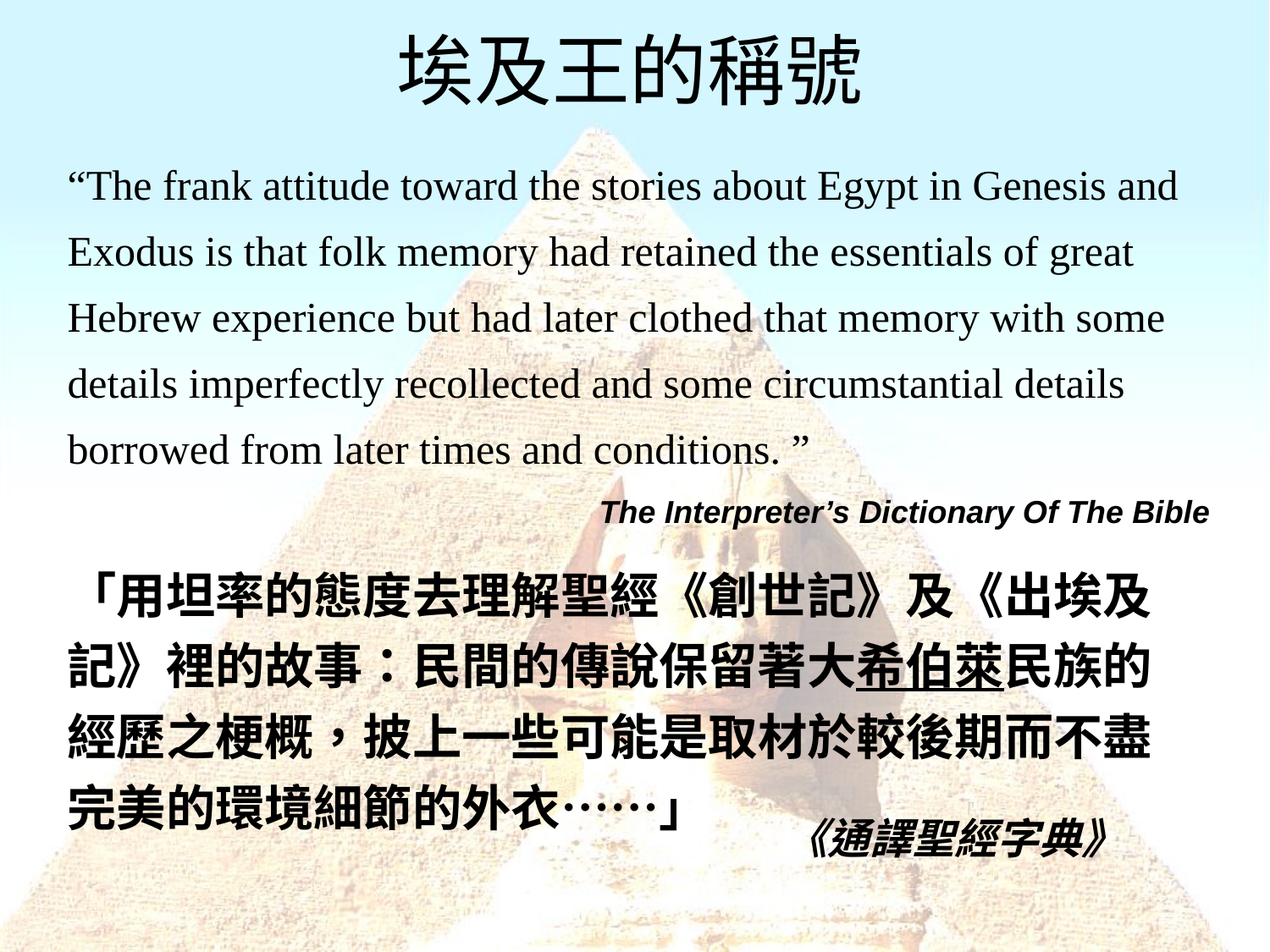

埃及王的稱號
“The frank attitude toward the stories about Egypt in Genesis and Exodus is that folk memory had retained the essentials of great Hebrew experience but had later clothed that memory with some details imperfectly recollected and some circumstantial details borrowed from later times and conditions. ”
The Interpreter’s Dictionary Of The Bible
「用坦率的態度去理解聖經《創世記》及《出埃及記》裡的故事：民間的傳說保留著大希伯萊民族的經歷之梗概，披上一些可能是取材於較後期而不盡完美的環境細節的外衣……」
《通譯聖經字典》